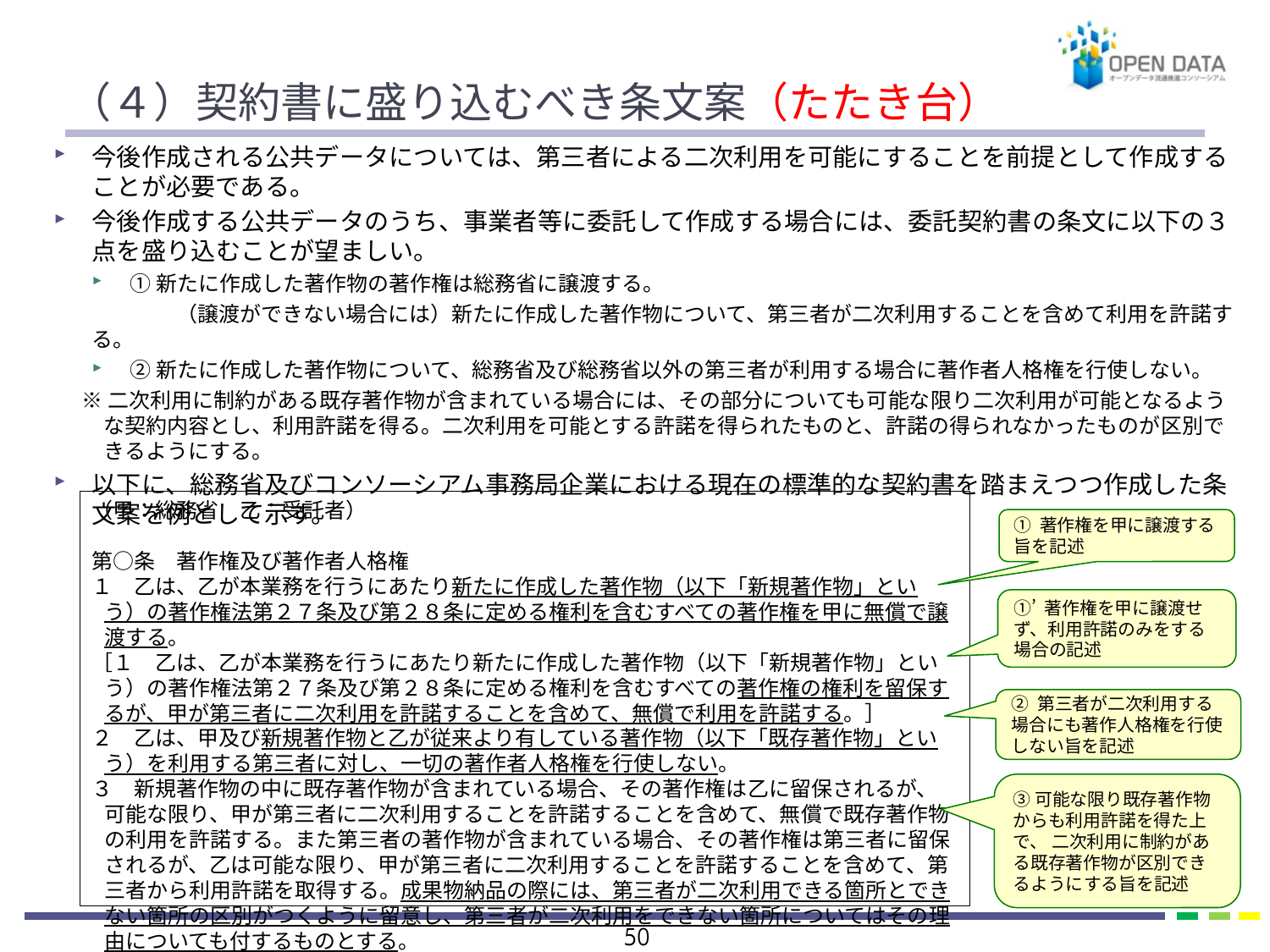

# （４）契約書に盛り込むべき条文案（たたき台）
今後作成される公共データについては、第三者による二次利用を可能にすることを前提として作成することが必要である。
今後作成する公共データのうち、事業者等に委託して作成する場合には、委託契約書の条文に以下の３点を盛り込むことが望ましい。
①新たに作成した著作物の著作権は総務省に譲渡する。
　　　　（譲渡ができない場合には）新たに作成した著作物について、第三者が二次利用することを含めて利用を許諾する。
②新たに作成した著作物について、総務省及び総務省以外の第三者が利用する場合に著作者人格権を行使しない。
※二次利用に制約がある既存著作物が含まれている場合には、その部分についても可能な限り二次利用が可能となるような契約内容とし、利用許諾を得る。二次利用を可能とする許諾を得られたものと、許諾の得られなかったものが区別できるようにする。
以下に、総務省及びコンソーシアム事務局企業における現在の標準的な契約書を踏まえつつ作成した条文案を例として示す。
（甲：総務省　乙：受託者）

第○条　著作権及び著作者人格権
１　乙は、乙が本業務を行うにあたり新たに作成した著作物（以下「新規著作物」という）の著作権法第２７条及び第２８条に定める権利を含むすべての著作権を甲に無償で譲渡する。
［１　乙は、乙が本業務を行うにあたり新たに作成した著作物（以下「新規著作物」という）の著作権法第２７条及び第２８条に定める権利を含むすべての著作権の権利を留保するが、甲が第三者に二次利用を許諾することを含めて、無償で利用を許諾する。］
２　乙は、甲及び新規著作物と乙が従来より有している著作物（以下「既存著作物」という）を利用する第三者に対し、一切の著作者人格権を行使しない。
３　新規著作物の中に既存著作物が含まれている場合、その著作権は乙に留保されるが、可能な限り、甲が第三者に二次利用することを許諾することを含めて、無償で既存著作物の利用を許諾する。また第三者の著作物が含まれている場合、その著作権は第三者に留保されるが、乙は可能な限り、甲が第三者に二次利用することを許諾することを含めて、第三者から利用許諾を取得する。成果物納品の際には、第三者が二次利用できる箇所とできない箇所の区別がつくように留意し、第三者が二次利用をできない箇所についてはその理由についても付するものとする。
① 著作権を甲に譲渡する旨を記述
①’ 著作権を甲に譲渡せず、利用許諾のみをする場合の記述
② 第三者が二次利用する場合にも著作人格権を行使しない旨を記述
③可能な限り既存著作物からも利用許諾を得た上で、 二次利用に制約がある既存著作物が区別できるようにする旨を記述
50